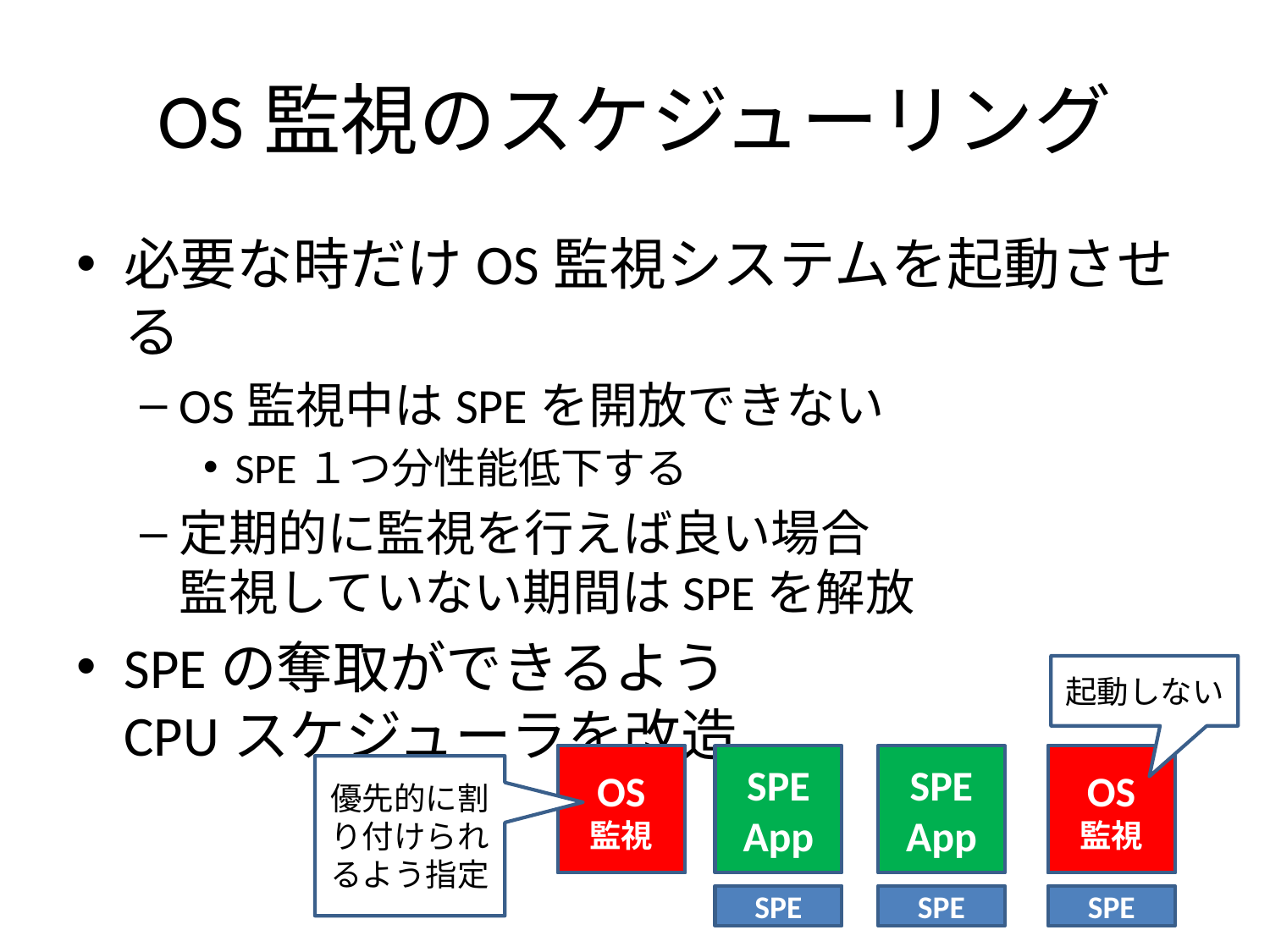

# OS監視のスケジューリング
必要な時だけOS監視システムを起動させる
OS監視中はSPEを開放できない
SPE１つ分性能低下する
定期的に監視を行えば良い場合
監視していない期間はSPEを解放
SPEの奪取ができるよう
CPUスケジューラを改造
起動しない
SPE
App
OS
監視
SPE
App
SPE
SPE
App
SPE
SPE
App
SPE
OS
監視
優先的に割り付けられるよう指定